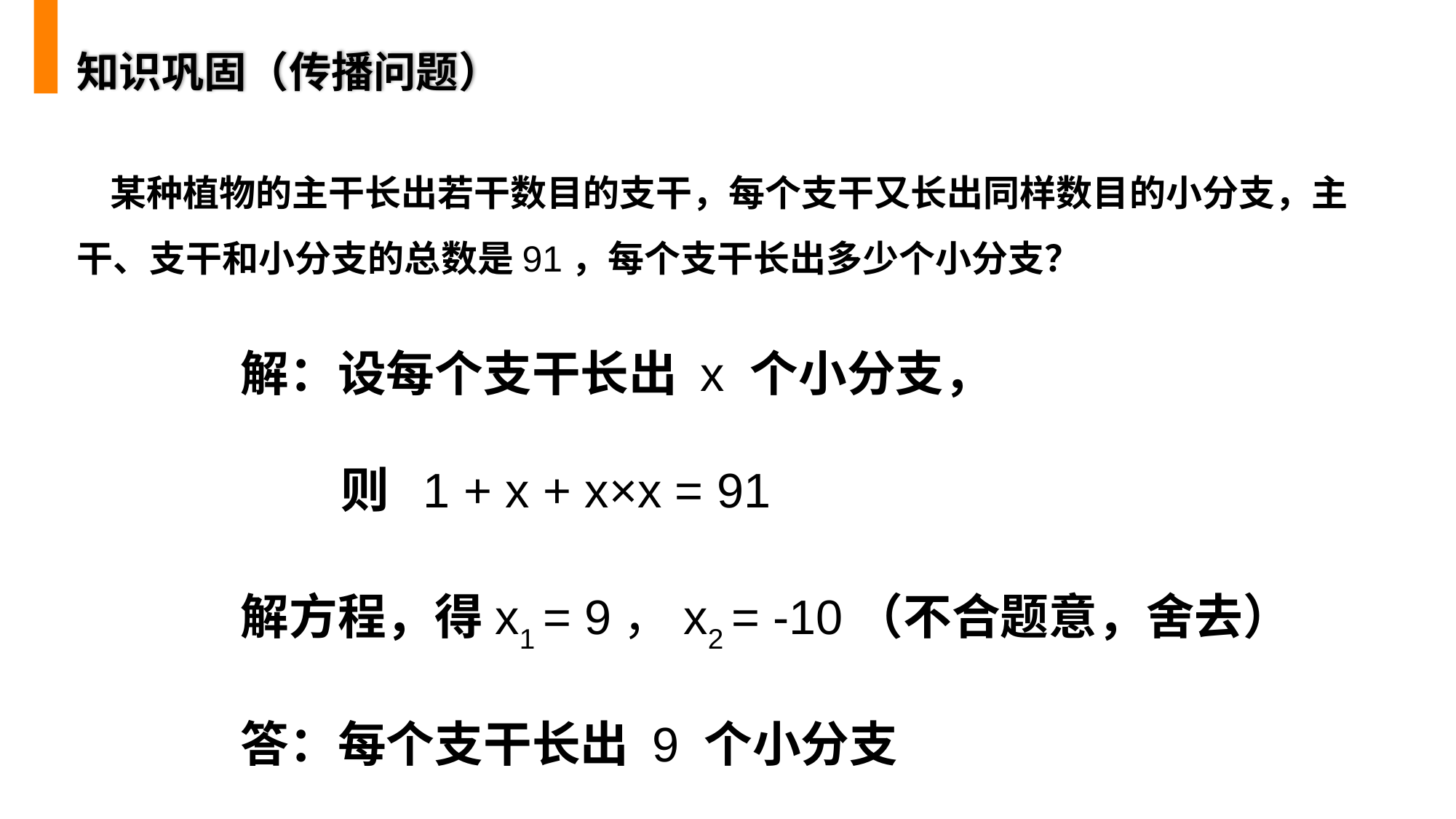

知识巩固（传播问题）
   某种植物的主干长出若干数目的支干，每个支干又长出同样数目的小分支，主干、支干和小分支的总数是91，每个支干长出多少个小分支？
解：设每个支干长出 x 个小分支，
        则  1 + x + x×x = 91
解方程，得x1 = 9，x2 = -10（不合题意，舍去）
答：每个支干长出 9 个小分支